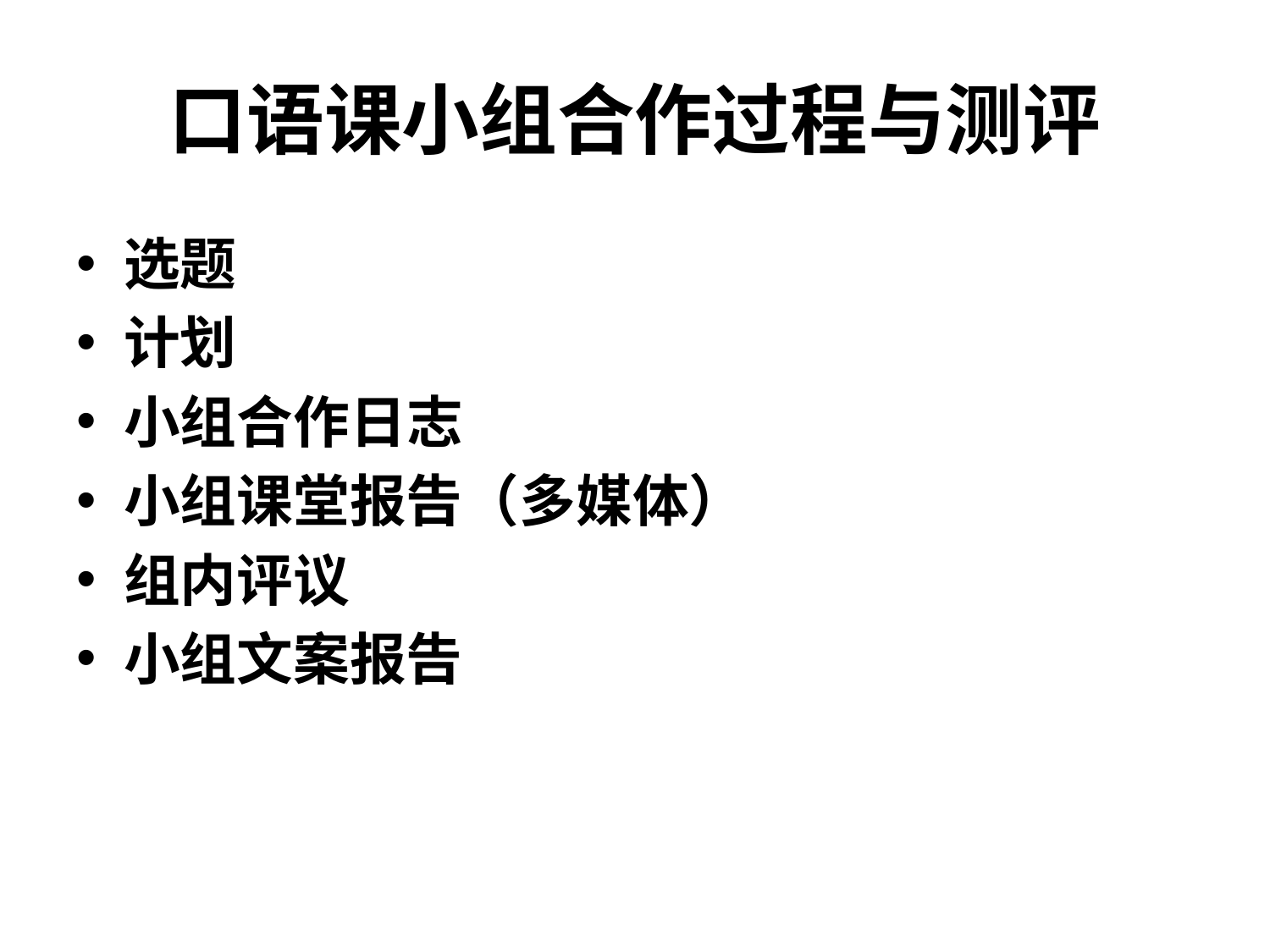

# 口语课小组合作过程与测评
选题
计划
小组合作日志
小组课堂报告（多媒体）
组内评议
小组文案报告